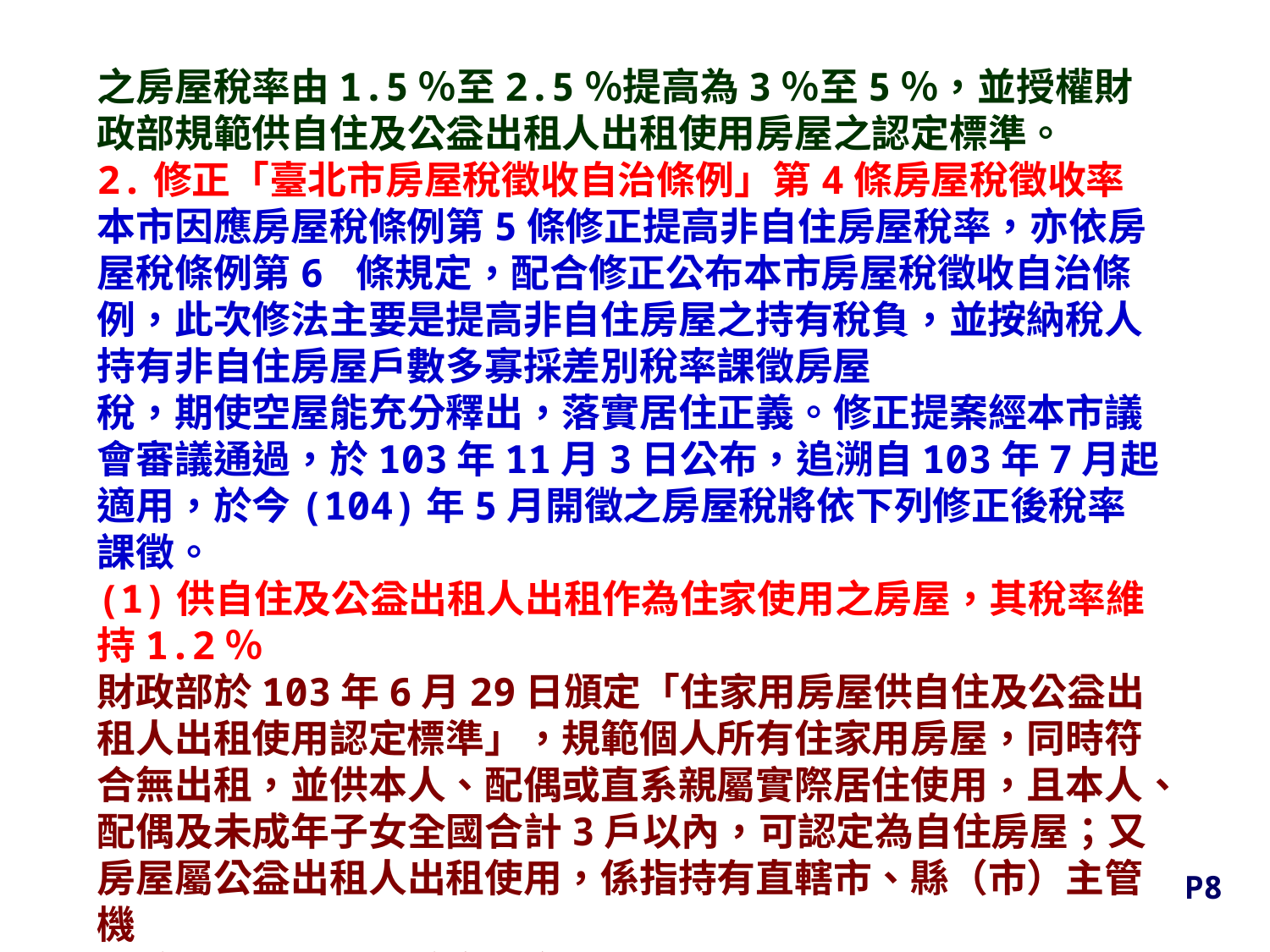

之房屋稅率由1.5％至2.5％提高為3％至5％，並授權財政部規範供自住及公益出租人出租使用房屋之認定標準。
2.修正「臺北市房屋稅徵收自治條例」第4條房屋稅徵收率
本市因應房屋稅條例第5條修正提高非自住房屋稅率，亦依房屋稅條例第6 條規定，配合修正公布本市房屋稅徵收自治條例，此次修法主要是提高非自住房屋之持有稅負，並按納稅人持有非自住房屋戶數多寡採差別稅率課徵房屋
稅，期使空屋能充分釋出，落實居住正義。修正提案經本市議會審議通過，於103年11月3日公布，追溯自103年7月起適用，於今(104)年5月開徵之房屋稅將依下列修正後稅率課徵。
(1)供自住及公益出租人出租作為住家使用之房屋，其稅率維持1.2％
財政部於103年6月29日頒定「住家用房屋供自住及公益出租人出租使用認定標準」，規範個人所有住家用房屋，同時符合無出租，並供本人、配偶或直系親屬實際居住使用，且本人、配偶及未成年子女全國合計3戶以內，可認定為自住房屋；又房屋屬公益出租人出租使用，係指持有直轄市、縣（市）主管機
關核發公益出租人核定函之公益出租人，將房屋出租予領有政
P8